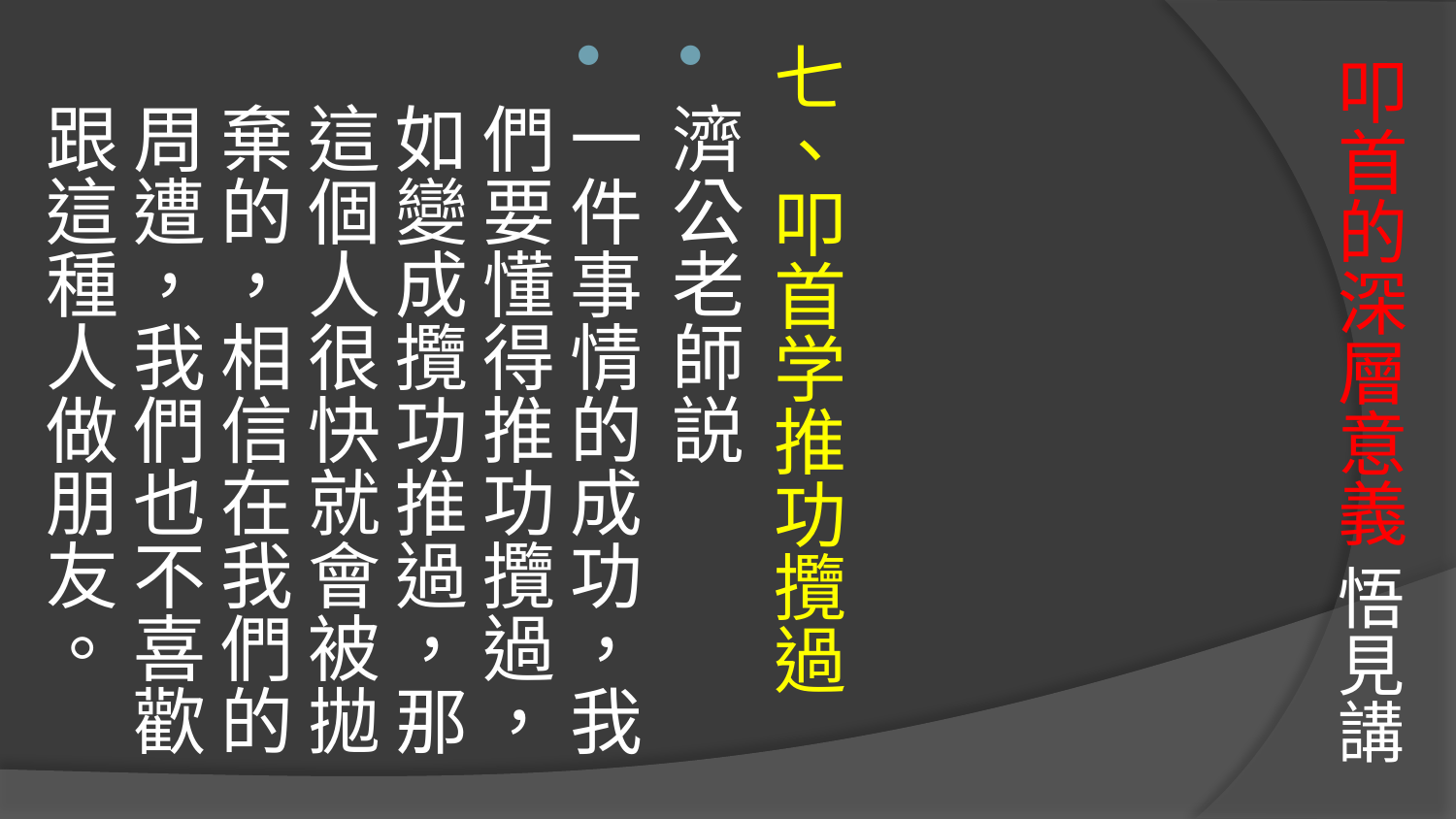

七、叩首学推功攬過
濟公老師説
一件事情的成功，我們要懂得推功攬過，如變成攬功推過，那這個人很快就會被拋棄的，相信在我們的周遭，我們也不喜歡跟這種人做朋友。
# 叩首的深層意義 悟見講